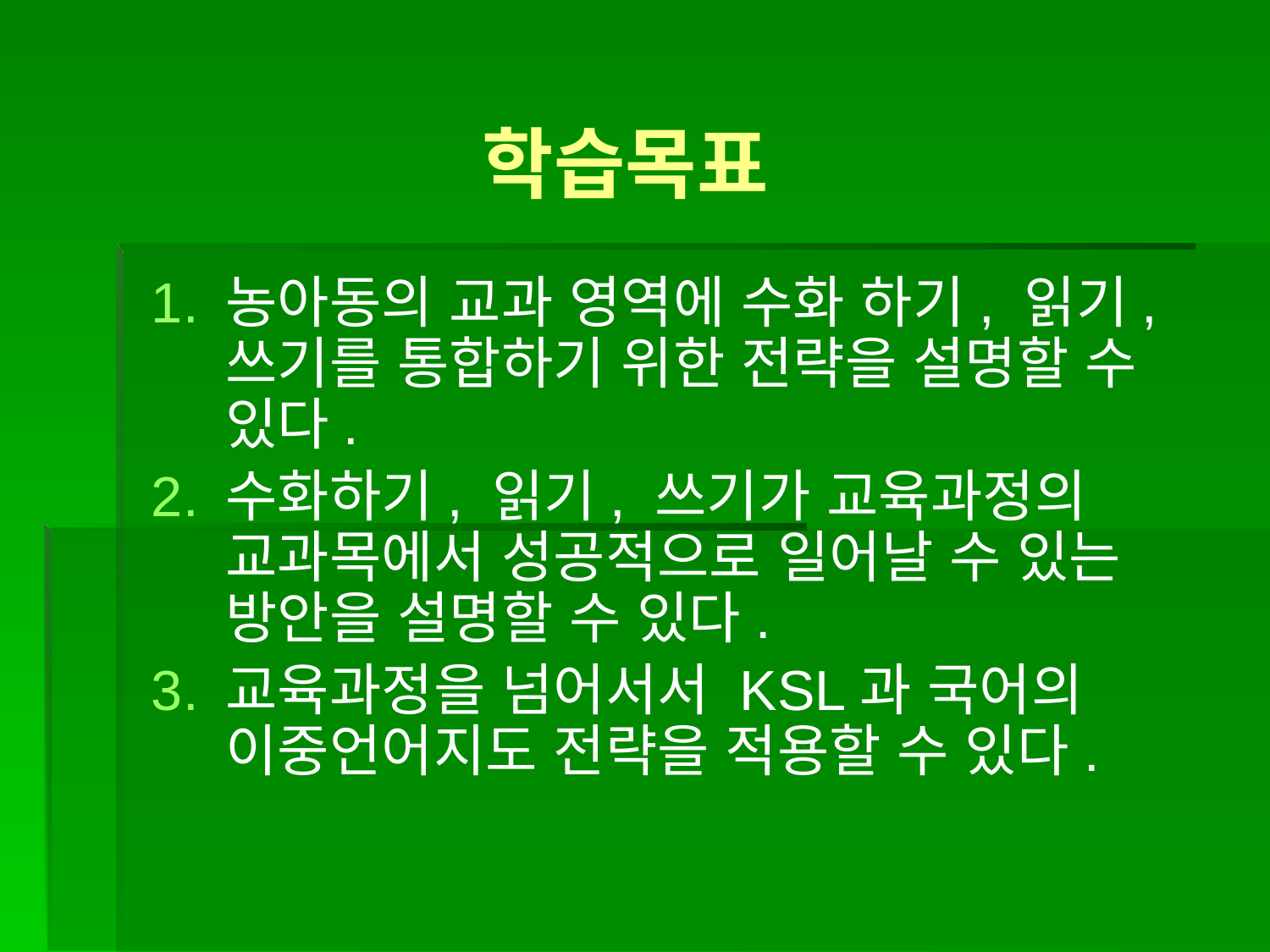

학습목표
농아동의 교과 영역에 수화 하기, 읽기, 쓰기를 통합하기 위한 전략을 설명할 수 있다.
수화하기, 읽기, 쓰기가 교육과정의 교과목에서 성공적으로 일어날 수 있는 방안을 설명할 수 있다.
교육과정을 넘어서서 KSL과 국어의 이중언어지도 전략을 적용할 수 있다.